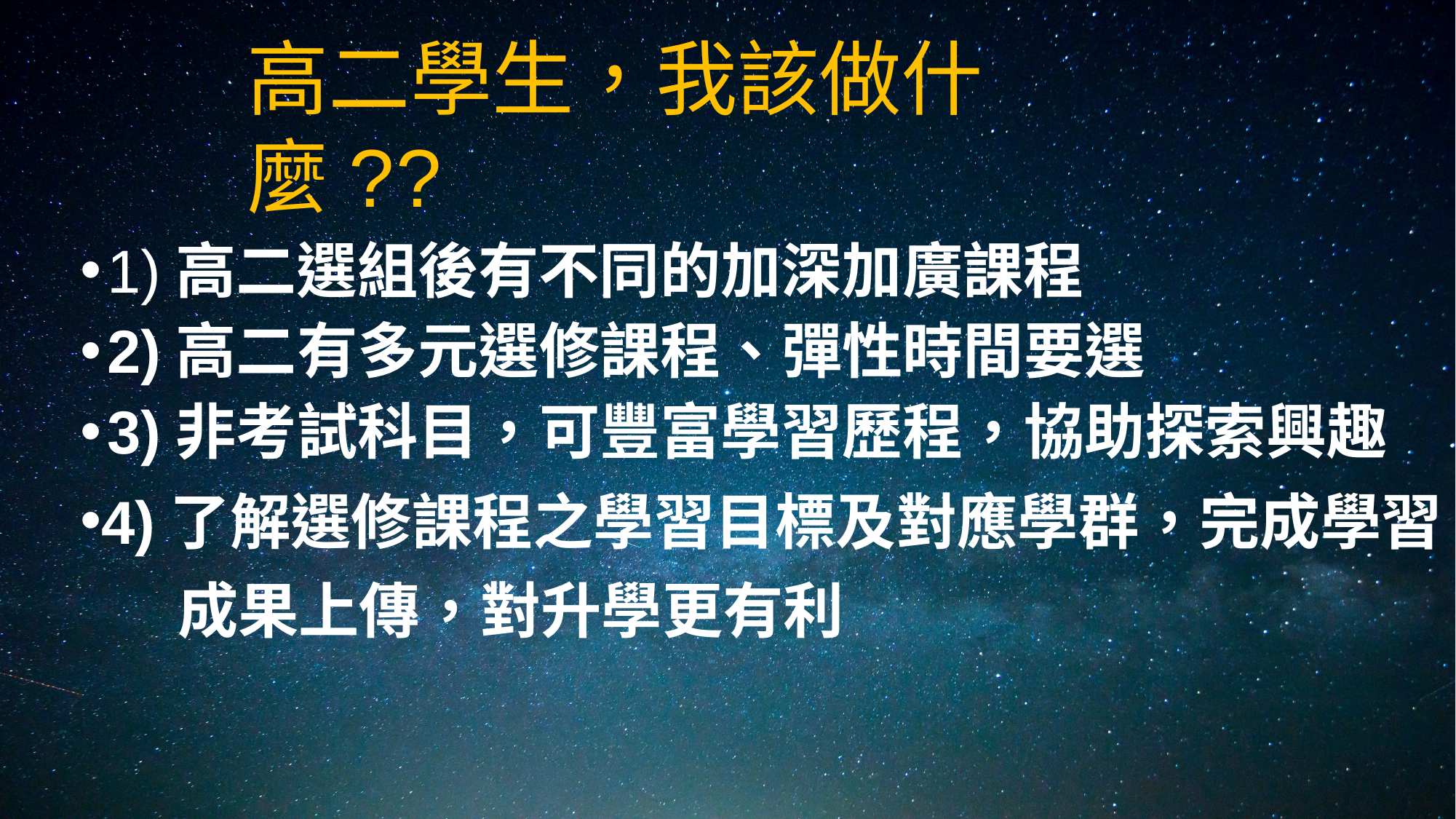

高二學生，我該做什麼??
1)高二選組後有不同的加深加廣課程
2)高二有多元選修課程、彈性時間要選
3)非考試科目，可豐富學習歷程，協助探索興趣
4)了解選修課程之學習目標及對應學群，完成學習
      成果上傳，對升學更有利